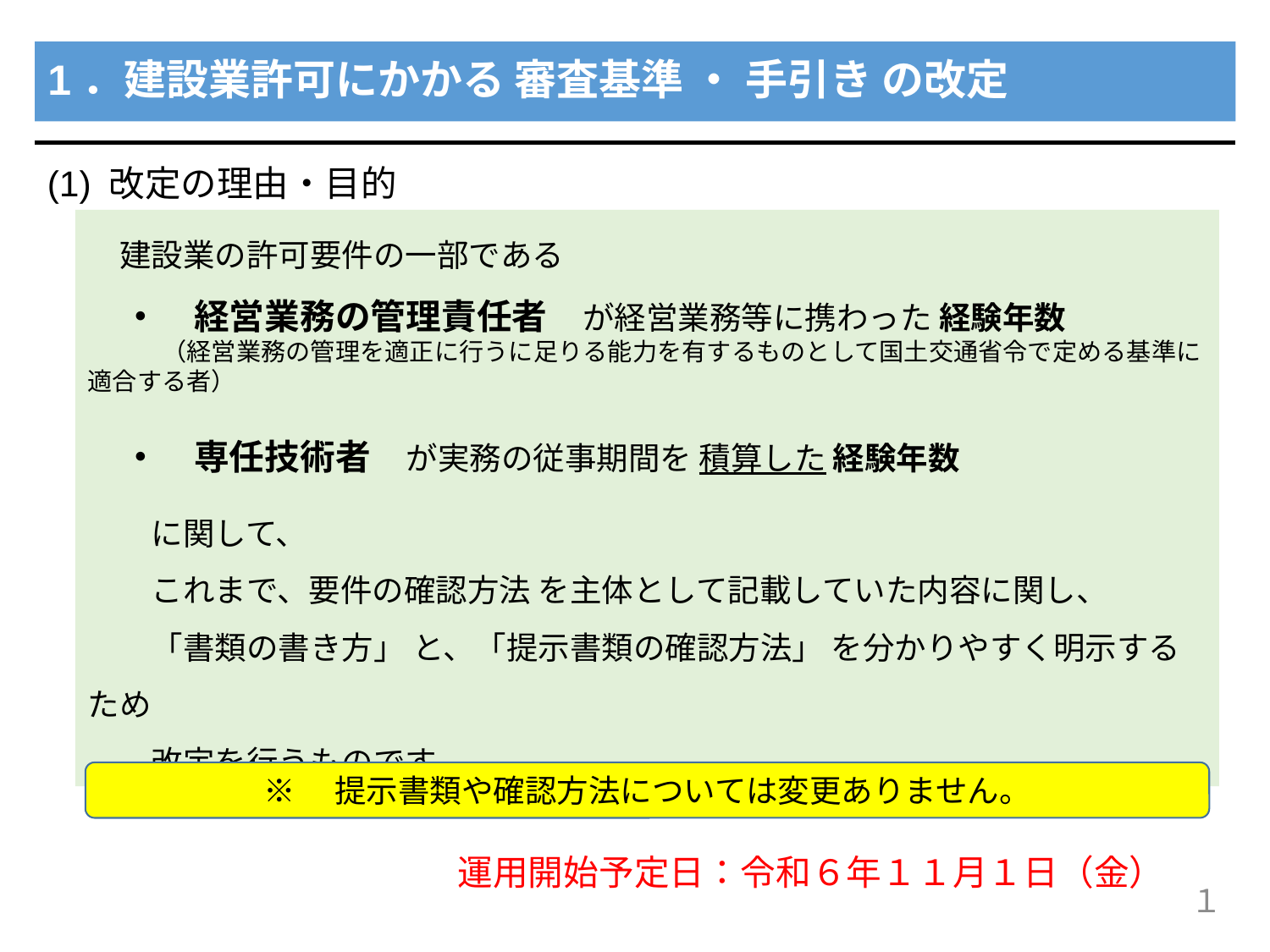

# 1．建設業許可にかかる 審査基準 ・ 手引き の改定
(1) 改定の理由・目的
　建設業の許可要件の一部である
　・　経営業務の管理責任者　が経営業務等に携わった 経験年数
　　　（経営業務の管理を適正に行うに足りる能力を有するものとして国土交通省令で定める基準に適合する者）

　・　専任技術者　が実務の従事期間を 積算した 経験年数

　　に関して、
　　これまで、要件の確認方法 を主体として記載していた内容に関し、
　　「書類の書き方」 と、「提示書類の確認方法」 を分かりやすく明示するため
　　改定を行うものです。
※　提示書類や確認方法については変更ありません。
運用開始予定日：令和６年１１月１日（金）
１